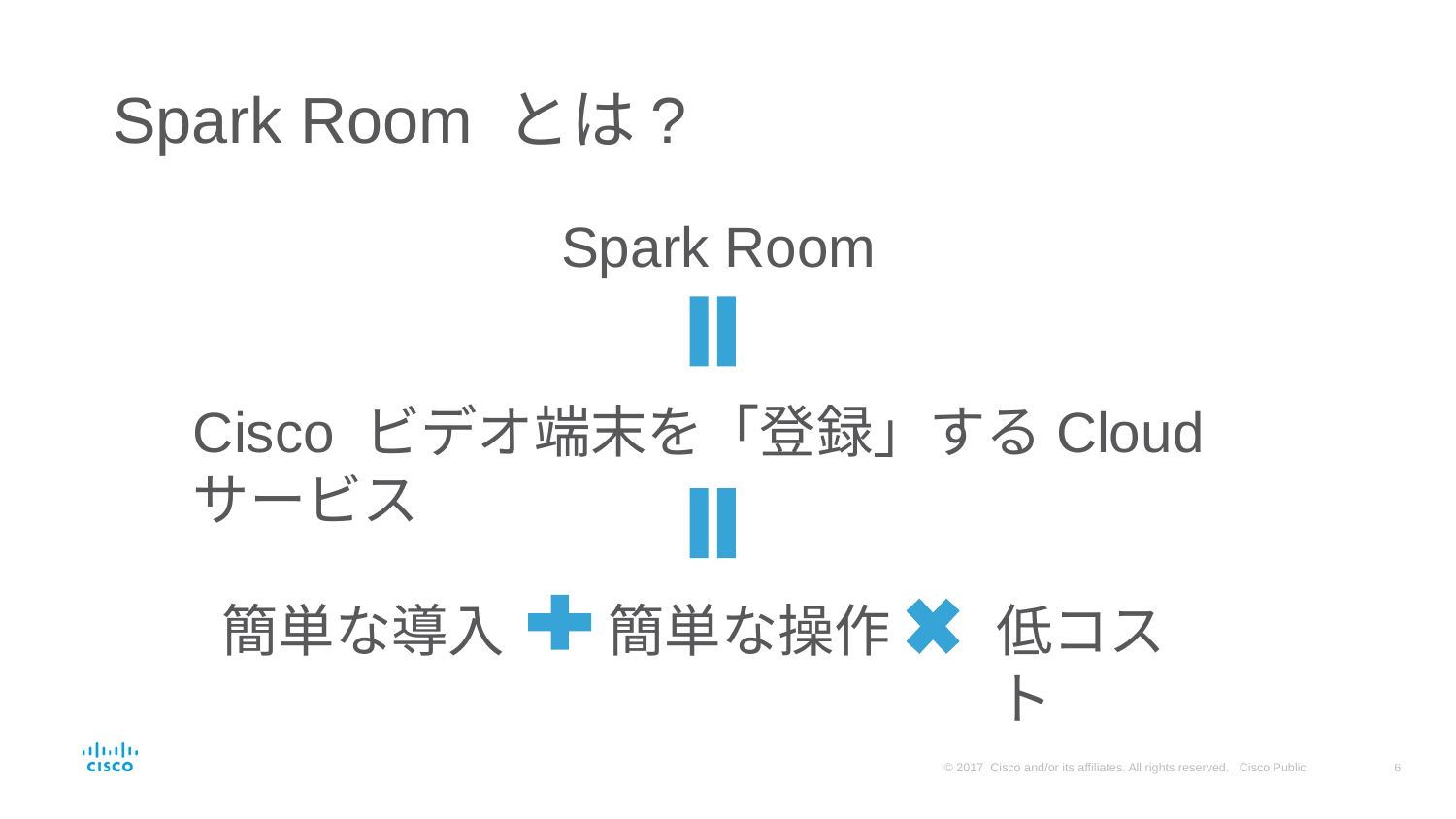

# Spark Room とは?
Spark Room

Cisco ビデオ端末を「登録」するCloudサービス

簡単な操作
低コスト
簡単な導入